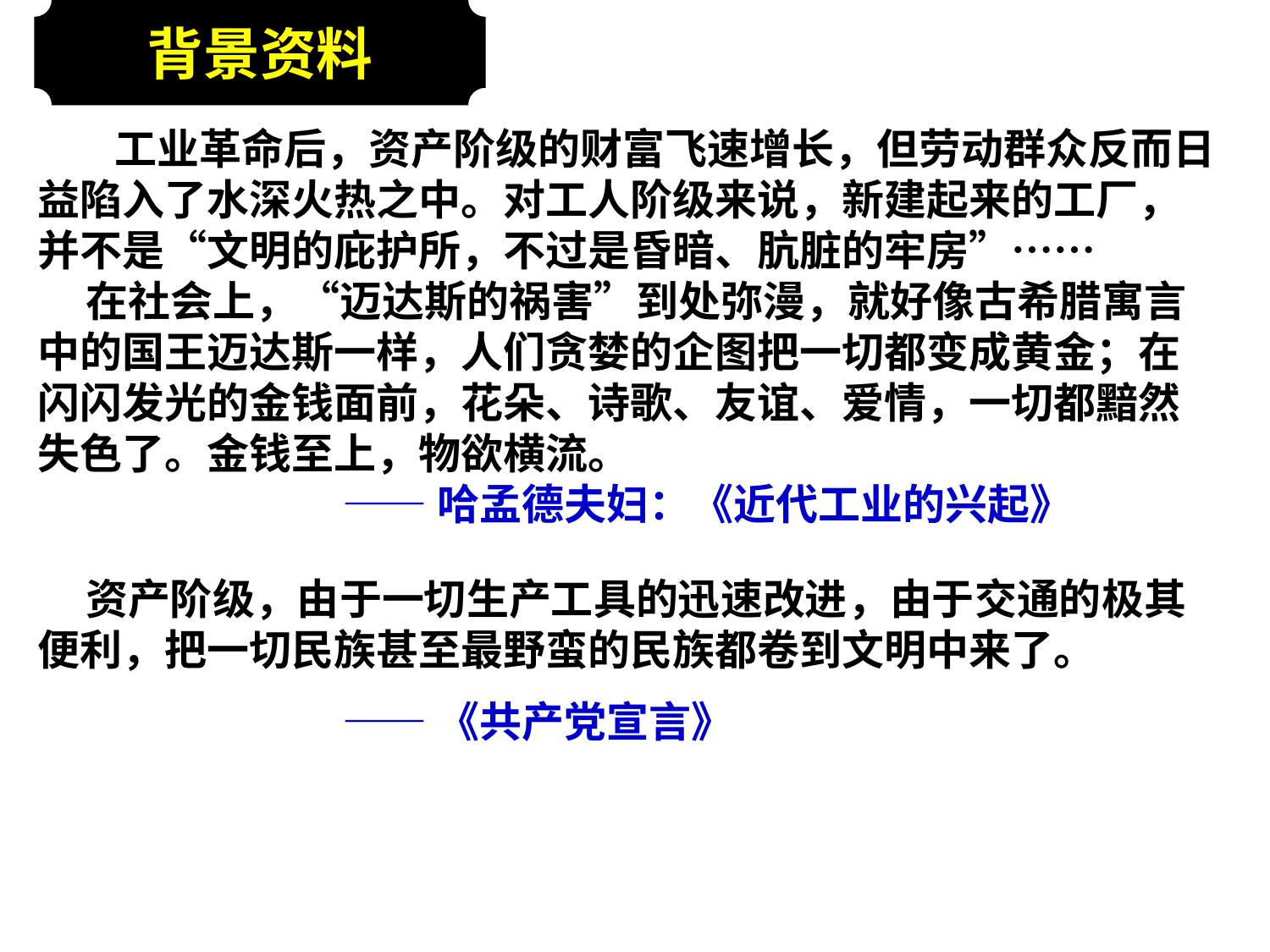

背景资料
       工业革命后，资产阶级的财富飞速增长，但劳动群众反而日益陷入了水深火热之中。对工人阶级来说，新建起来的工厂，并不是“文明的庇护所，不过是昏暗、肮脏的牢房”……
    在社会上，“迈达斯的祸害”到处弥漫，就好像古希腊寓言中的国王迈达斯一样，人们贪婪的企图把一切都变成黄金；在闪闪发光的金钱面前，花朵、诗歌、友谊、爱情，一切都黯然失色了。金钱至上，物欲横流。
                                ——哈孟德夫妇：《近代工业的兴起》
    资产阶级，由于一切生产工具的迅速改进，由于交通的极其便利，把一切民族甚至最野蛮的民族都卷到文明中来了。
                                ——《共产党宣言》